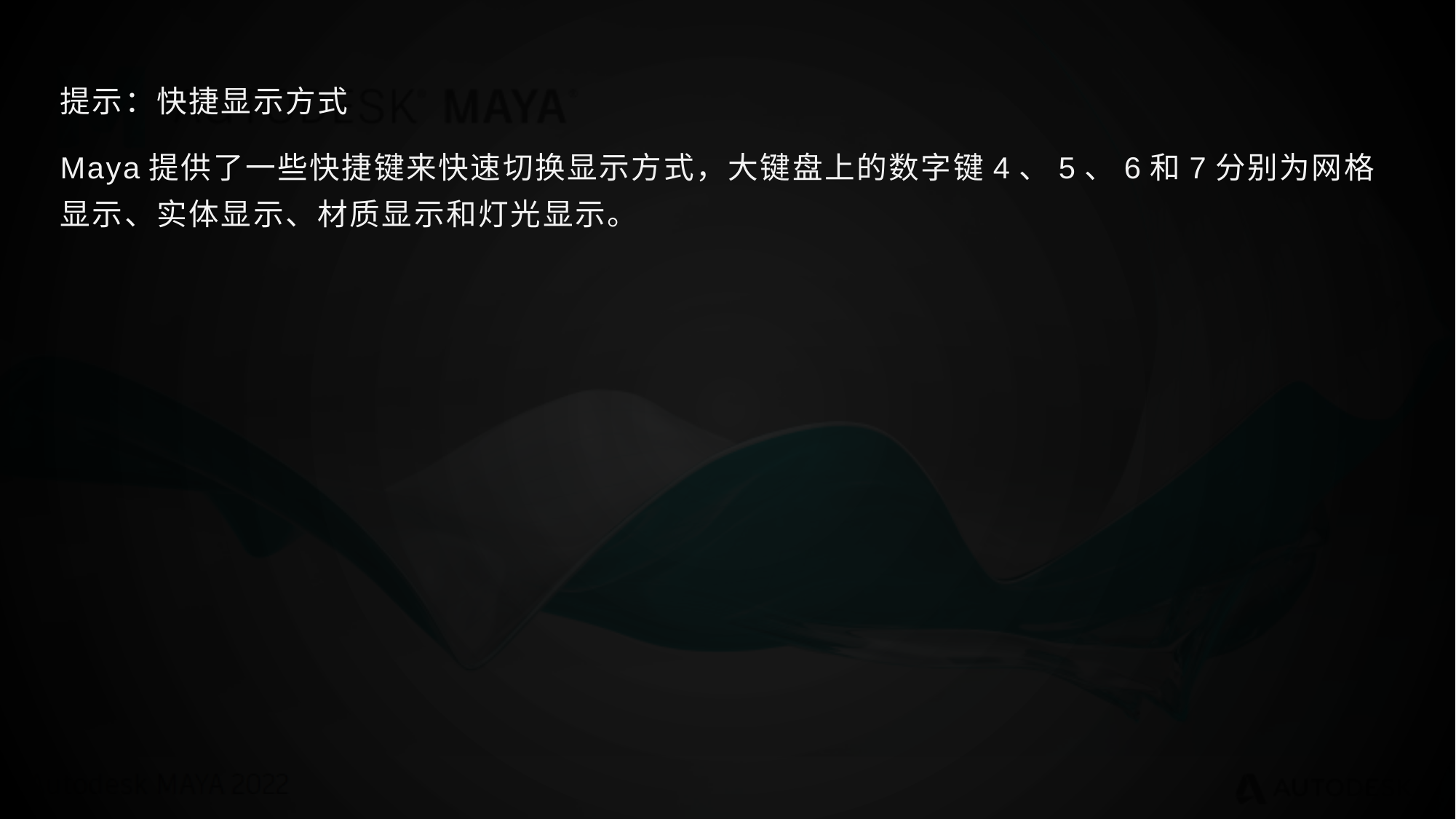

提示：快捷显示方式
Maya提供了一些快捷键来快速切换显示方式，大键盘上的数字键4、5、6和7分别为网格显示、实体显示、材质显示和灯光显示。